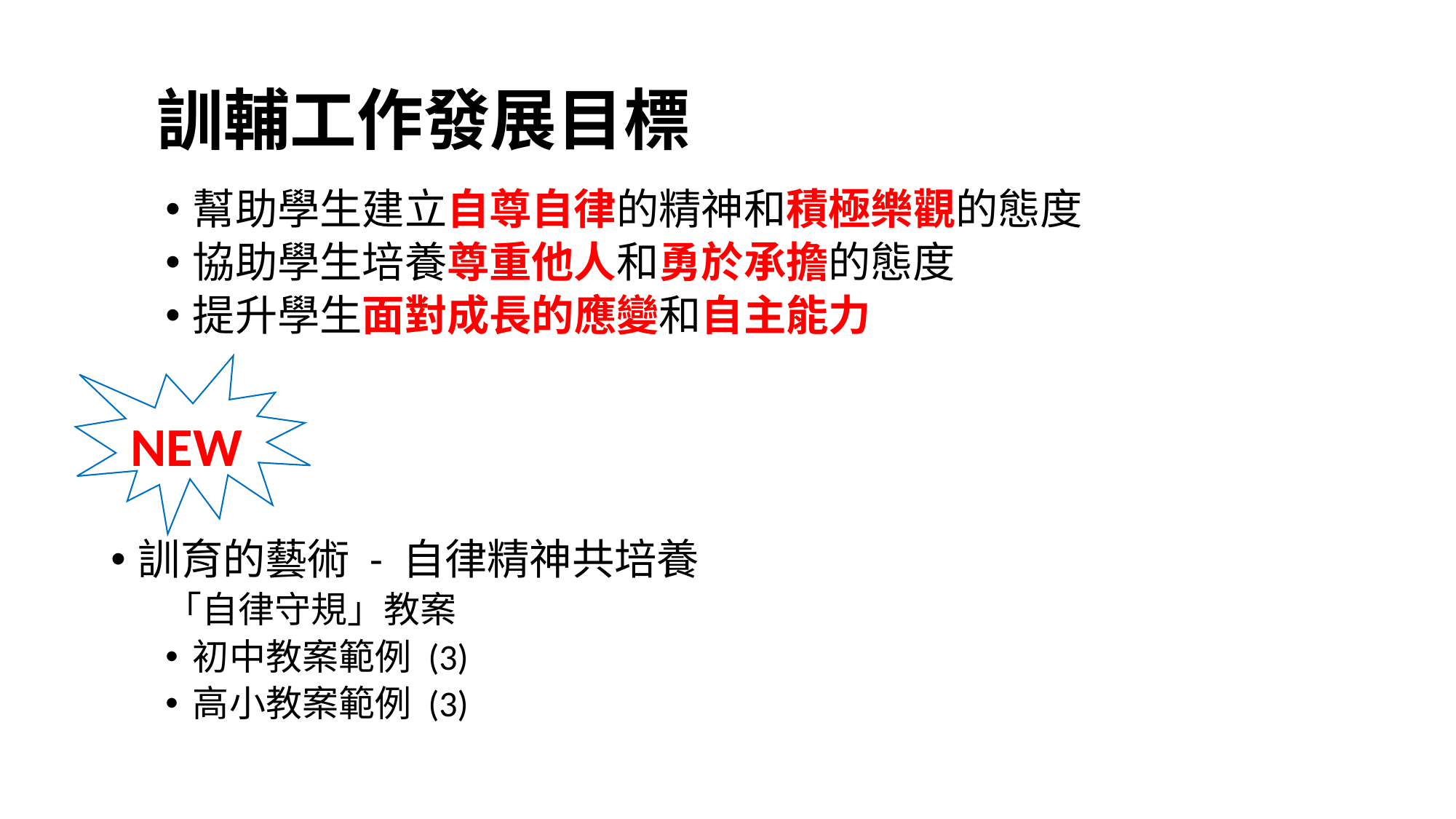

# 訓輔工作發展目標
幫助學生建立自尊自律的精神和積極樂觀的態度
協助學生培養尊重他人和勇於承擔的態度
提升學生面對成長的應變和自主能力

訓育的藝術 - 自律精神共培養
「自律守規」教案
初中教案範例 (3)
高小教案範例 (3)

 NEW